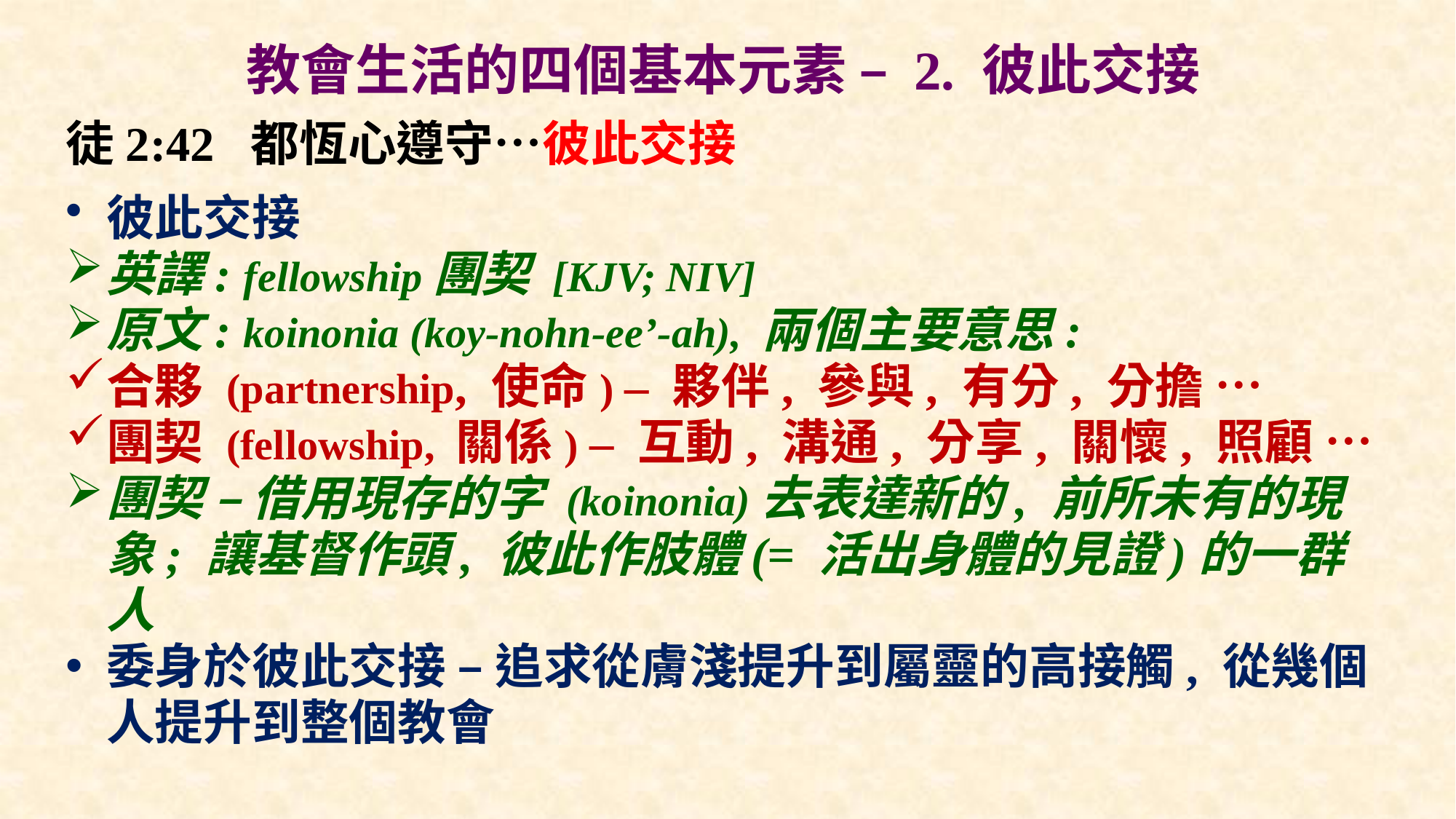

# 教會生活的四個基本元素 – 2. 彼此交接
徒2:42  都恆心遵守…彼此交接
彼此交接
英譯: fellowship團契 [KJV; NIV]
原文: koinonia (koy-nohn-ee’-ah), 兩個主要意思:
合夥 (partnership, 使命) – 夥伴, 參與, 有分, 分擔 …
團契 (fellowship, 關係) – 互動, 溝通, 分享, 關懷, 照顧 …
團契 – 借用現存的字 (koinonia)去表達新的, 前所未有的現象; 讓基督作頭, 彼此作肢體(= 活出身體的見證)的一群人
委身於彼此交接 – 追求從膚淺提升到屬靈的高接觸, 從幾個人提升到整個教會